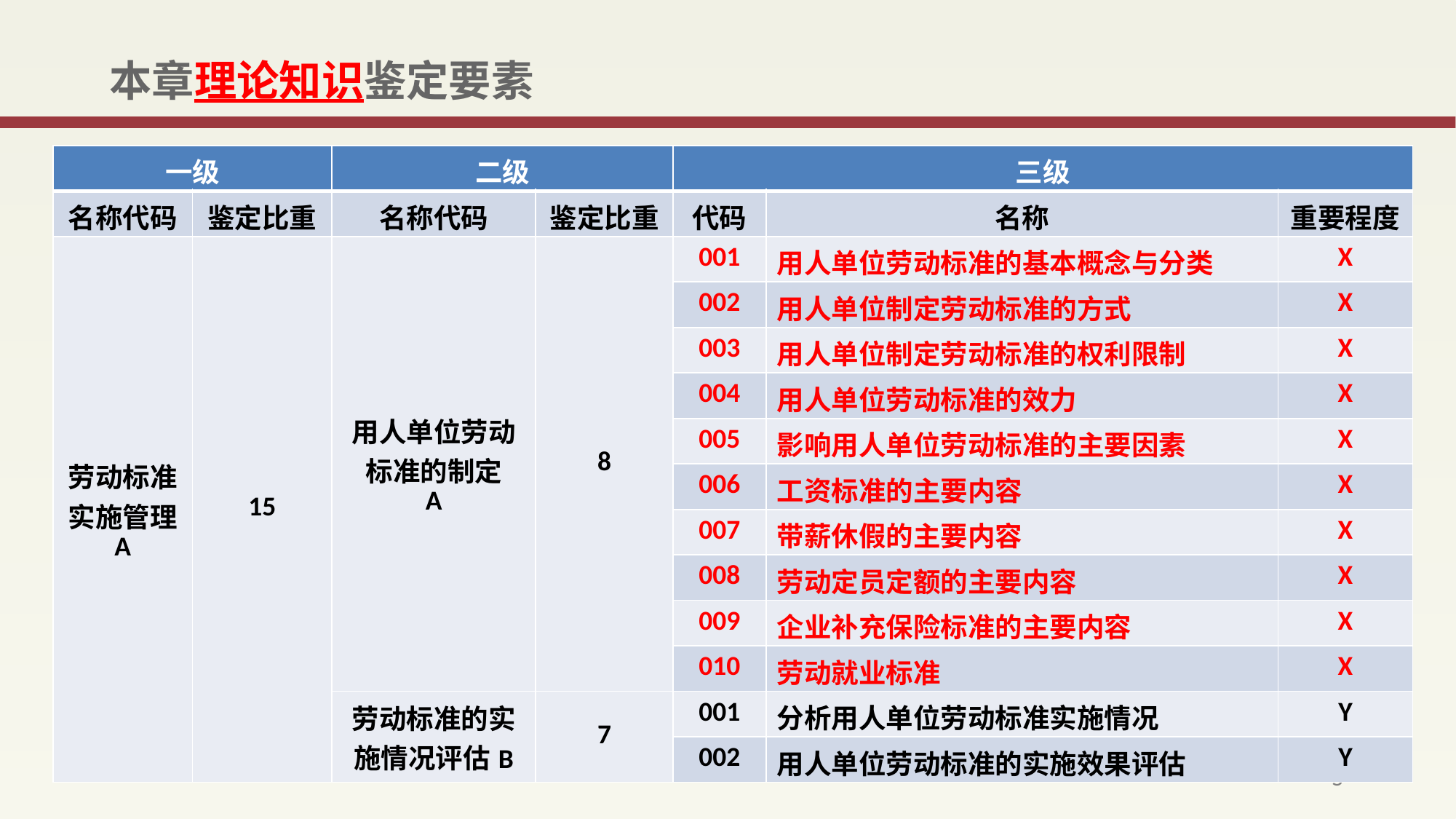

本章理论知识鉴定要素
| 一级 |  | 二级 |  | 三级 |  |  |
| --- | --- | --- | --- | --- | --- | --- |
| 名称代码 | 鉴定比重 | 名称代码 | 鉴定比重 | 代码 | 名称 | 重要程度 |
| 劳动标准 实施管理 A | 15 | 用人单位劳动 标准的制定 A | 8 | 001 | 用人单位劳动标准的基本概念与分类 | X |
|  |  |  |  | 002 | 用人单位制定劳动标准的方式 | X |
|  |  |  |  | 003 | 用人单位制定劳动标准的权利限制 | X |
|  |  |  |  | 004 | 用人单位劳动标准的效力 | X |
|  |  |  |  | 005 | 影响用人单位劳动标准的主要因素 | X |
|  |  |  |  | 006 | 工资标准的主要内容 | X |
|  |  |  |  | 007 | 带薪休假的主要内容 | X |
|  |  |  |  | 008 | 劳动定员定额的主要内容 | X |
|  |  |  |  | 009 | 企业补充保险标准的主要内容 | X |
|  |  |  |  | 010 | 劳动就业标准 | X |
|  |  | 劳动标准的实施情况评估B | 7 | 001 | 分析用人单位劳动标准实施情况 | Y |
|  |  |  |  | 002 | 用人单位劳动标准的实施效果评估 | Y |